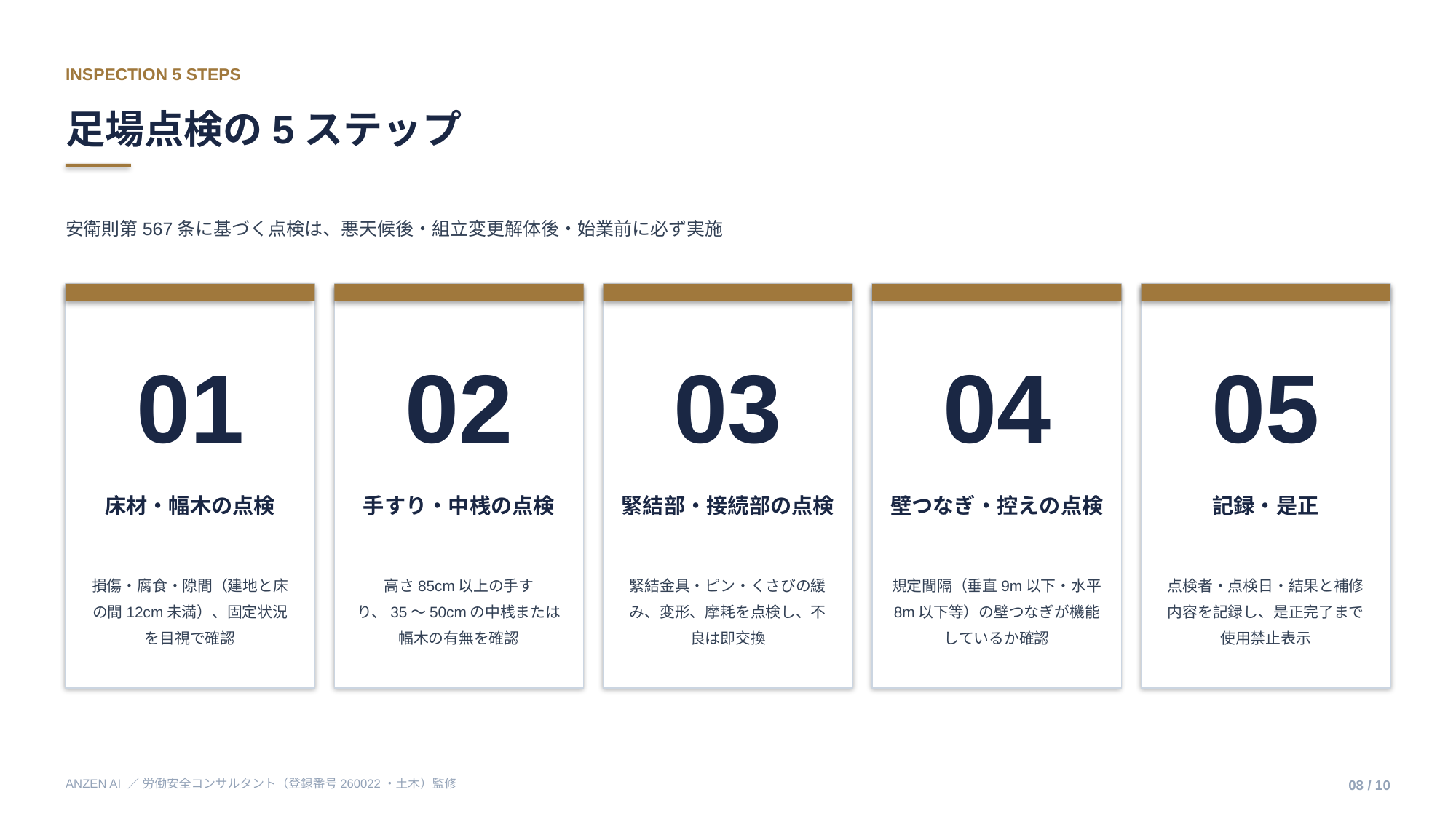

INSPECTION 5 STEPS
足場点検の5ステップ

安衛則第567条に基づく点検は、悪天候後・組立変更解体後・始業前に必ず実施

01
02
03
04
05
床材・幅木の点検
手すり・中桟の点検
緊結部・接続部の点検
壁つなぎ・控えの点検
記録・是正
損傷・腐食・隙間（建地と床の間12cm未満）、固定状況を目視で確認
高さ85cm以上の手すり、35〜50cmの中桟または幅木の有無を確認
緊結金具・ピン・くさびの緩み、変形、摩耗を点検し、不良は即交換
規定間隔（垂直9m以下・水平8m以下等）の壁つなぎが機能しているか確認
点検者・点検日・結果と補修内容を記録し、是正完了まで使用禁止表示
ANZEN AI ／ 労働安全コンサルタント（登録番号260022・土木）監修
08 / 10